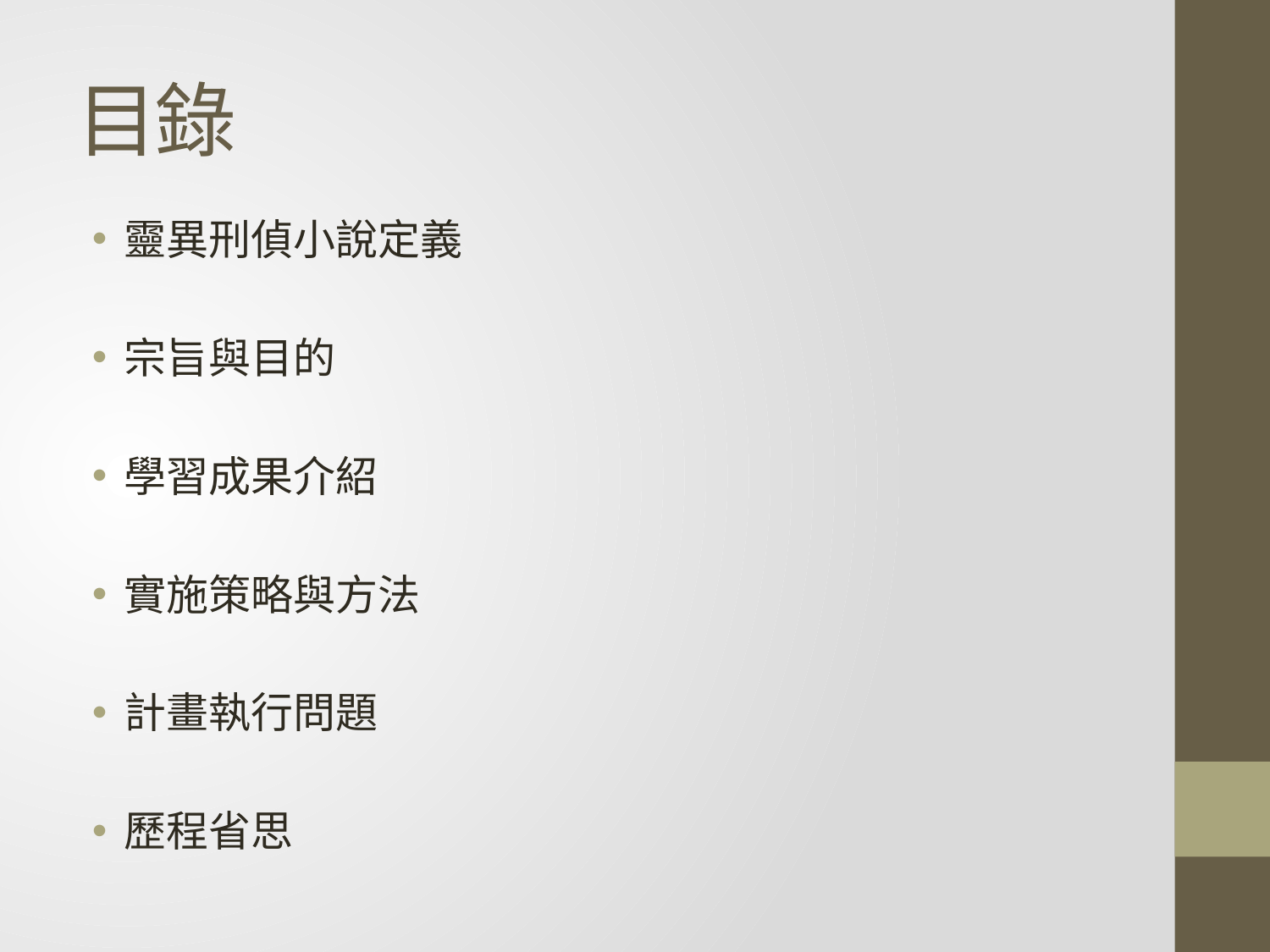

# 目錄
靈異刑偵小說定義

宗旨與目的

學習成果介紹

實施策略與方法

計畫執行問題

歷程省思